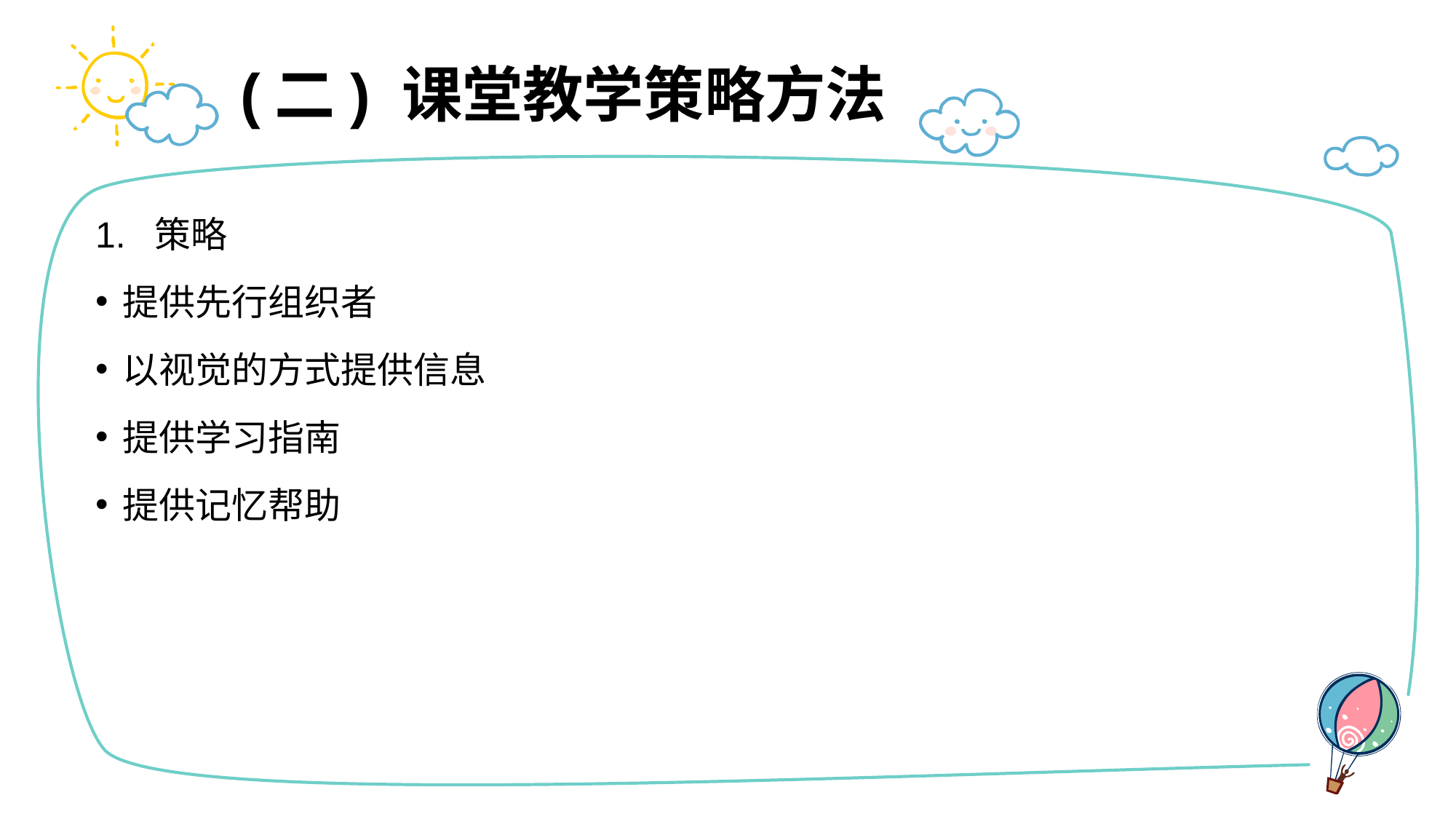

# (二) 课堂教学策略方法

1.  策略
提供先行组织者
以视觉的方式提供信息
提供学习指南
提供记忆帮助